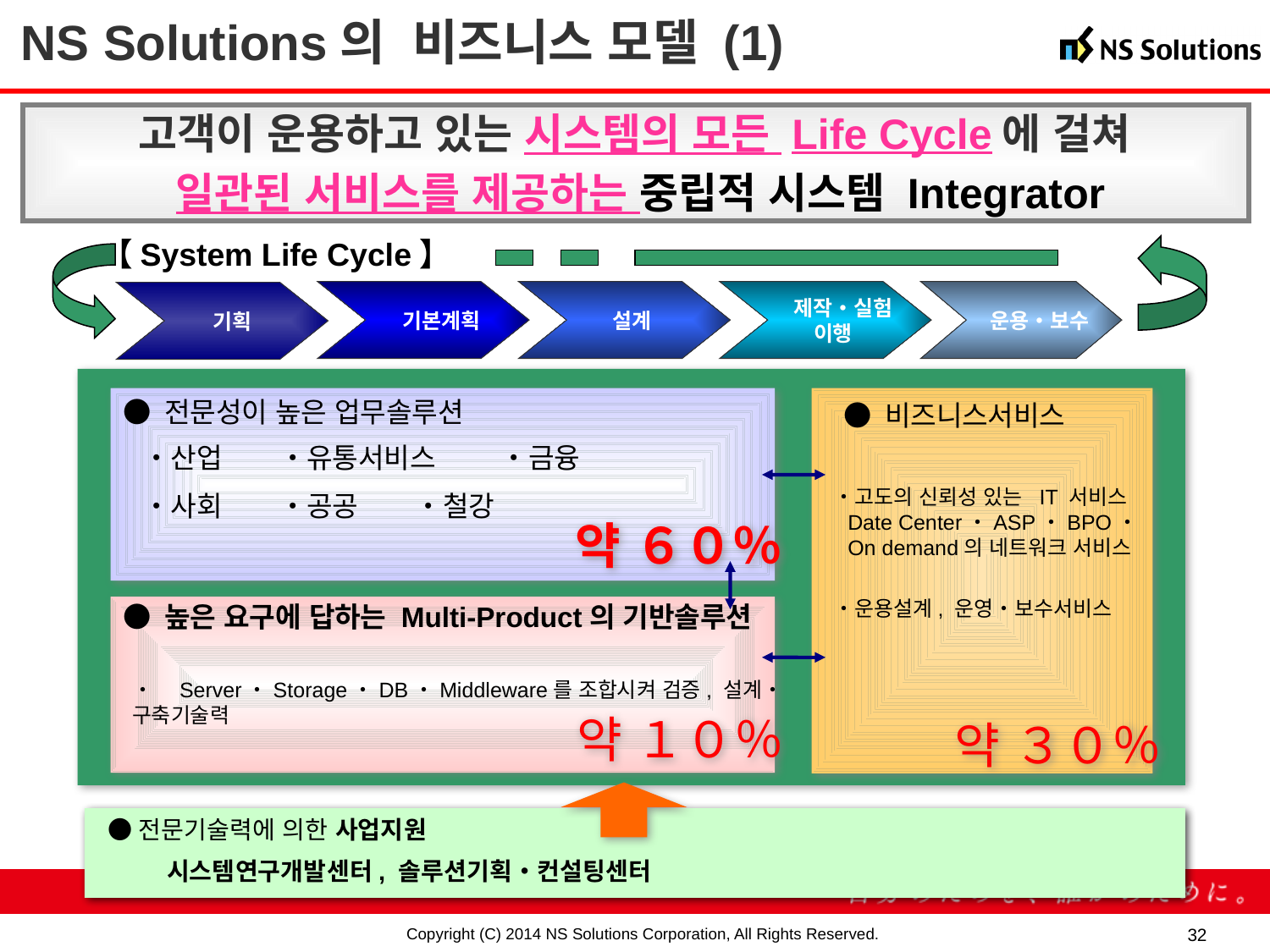

NS Solutions의  비즈니스 모델 (1)
고객이 운용하고 있는 시스템의 모든 Life Cycle에 걸쳐
일관된 서비스를 제공하는 중립적 시스템 Integrator

【System Life Cycle】

　　기본계획
　설계
　　제작・실험
　이행
　　운용・보수
　 기획

● 전문성이 높은 업무솔루션
● 비즈니스서비스
・산업　　・유통서비스 　　・금융
・사회　　・공공　　・철강

・고도의 신뢰성 있는  IT 서비스
Date Center・ASP・BPO・
On demand의 네트워크 서비스
・운용설계, 운영・보수서비스

● 높은 요구에 답하는 Multi-Product의 기반솔루션

・　Server・Storage・DB・Middleware를 조합시켜 검증, 설계・구축기술력

●전문기술력에 의한 사업지원
시스템연구개발센터, 솔루션기획・컨설팅센터
약 ６０％
약 １０％
약 ３０％